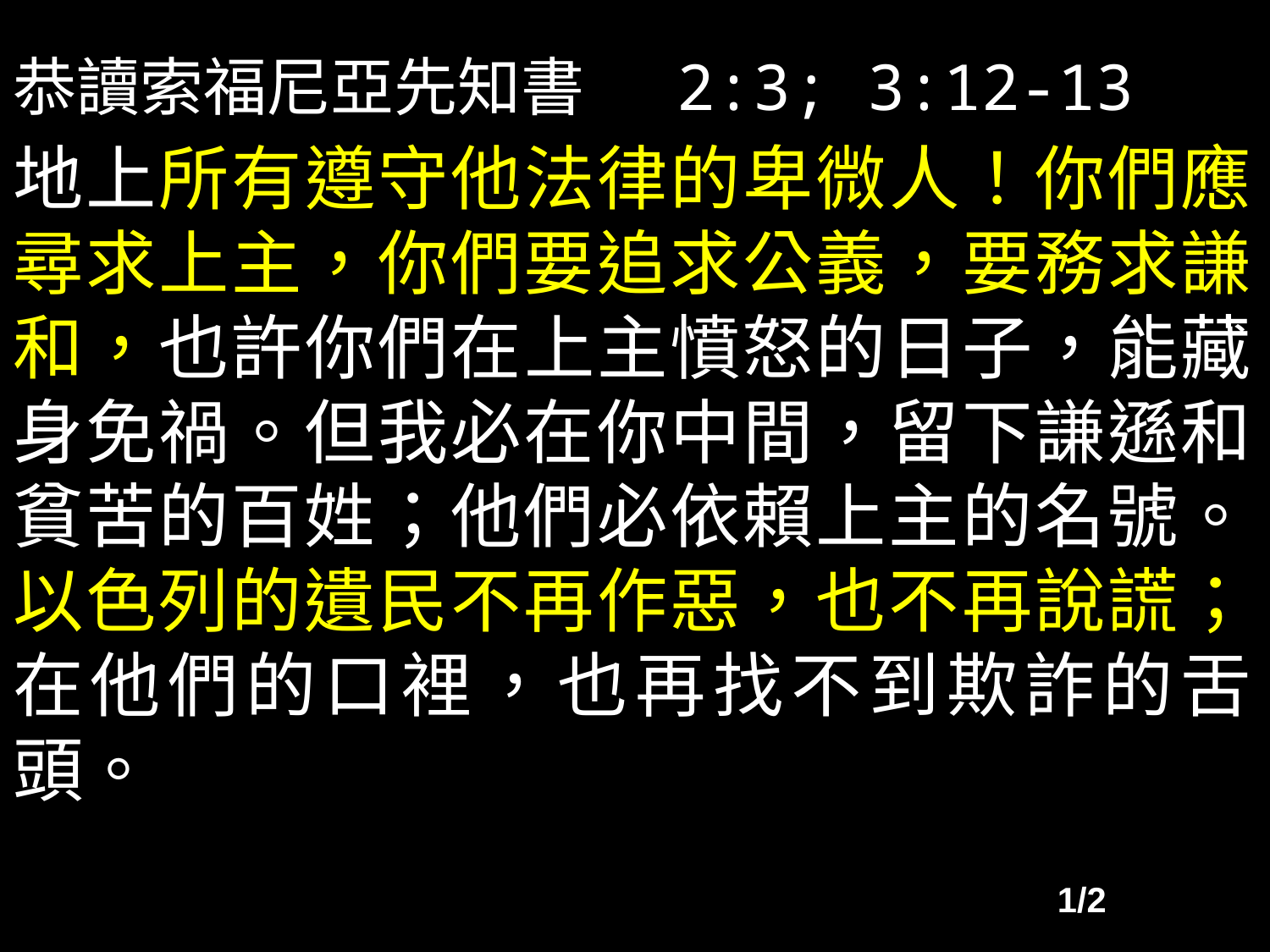

恭讀索福尼亞先知書　 2:3; 3:12-13
地上所有遵守他法律的卑微人！你們應尋求上主，你們要追求公義，要務求謙和，也許你們在上主憤怒的日子，能藏身免禍。但我必在你中間，留下謙遜和貧苦的百姓；他們必依賴上主的名號。以色列的遺民不再作惡，也不再說謊；在他們的口裡，也再找不到欺詐的舌頭。
1/2